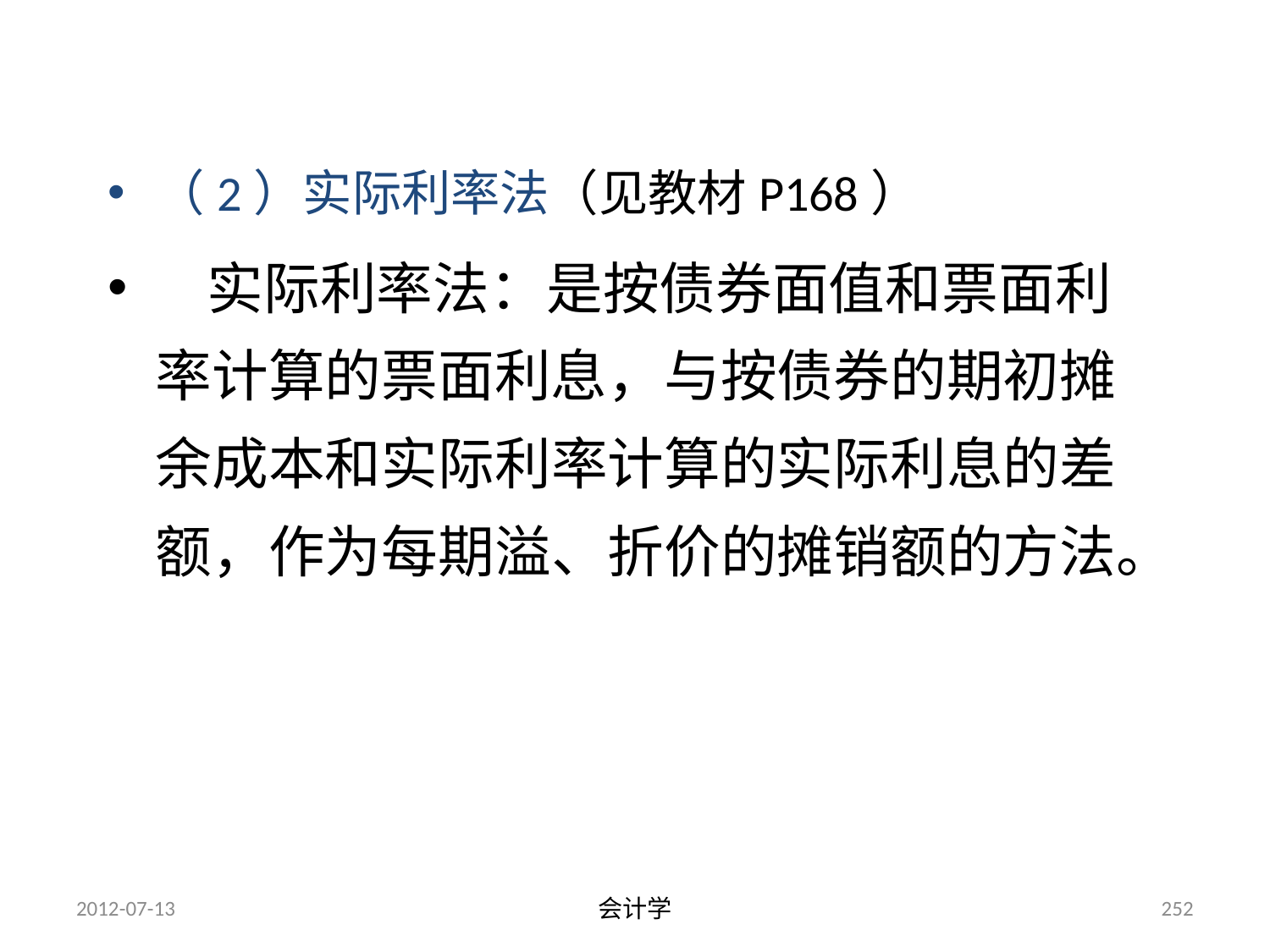

（2）实际利率法（见教材P168）
   实际利率法：是按债券面值和票面利率计算的票面利息，与按债券的期初摊余成本和实际利率计算的实际利息的差额，作为每期溢、折价的摊销额的方法。

2012-07-13
会计学
252